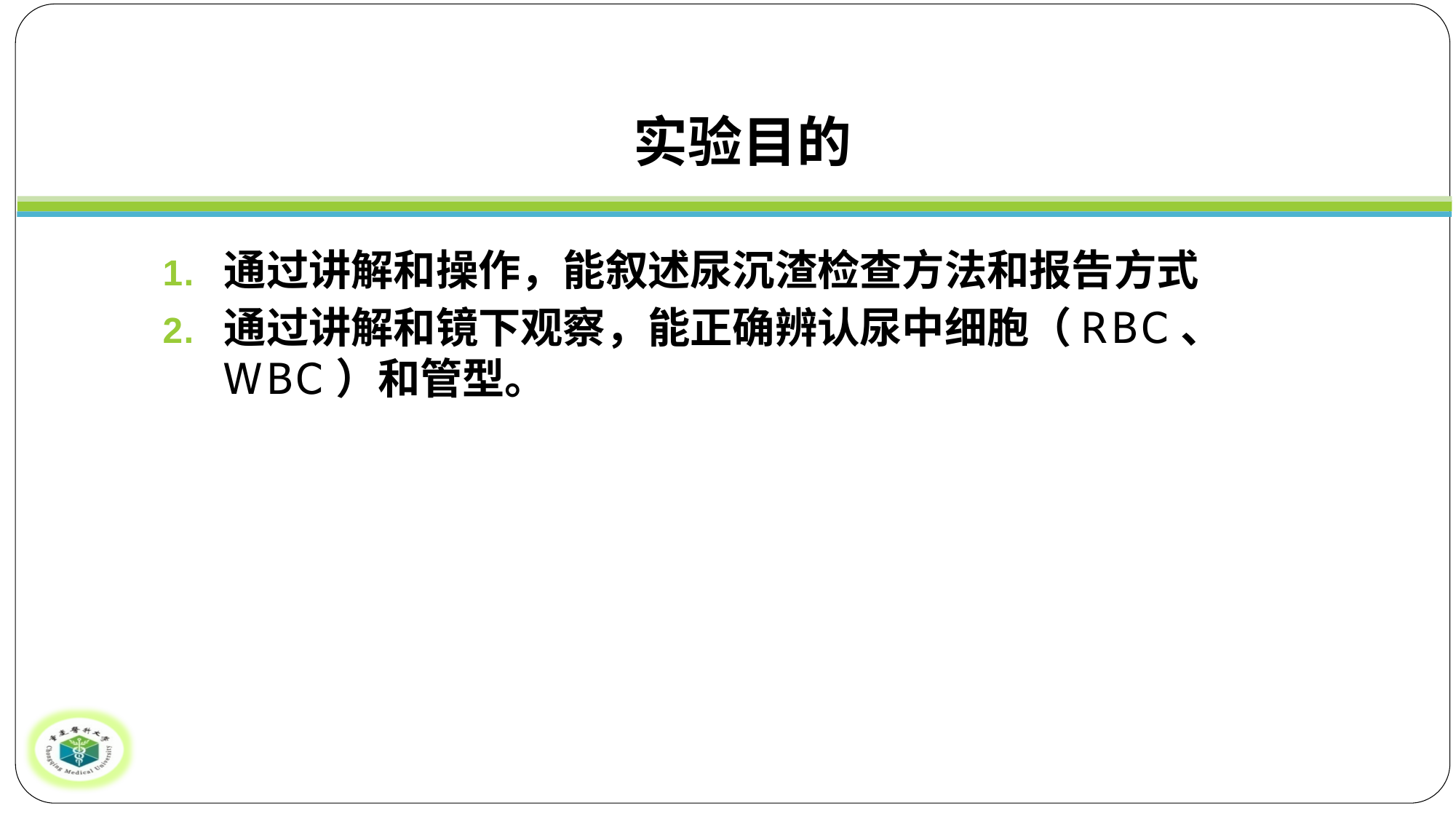

# 实验目的
通过讲解和操作，能叙述尿沉渣检查方法和报告方式
通过讲解和镜下观察，能正确辨认尿中细胞（RBC、WBC）和管型。